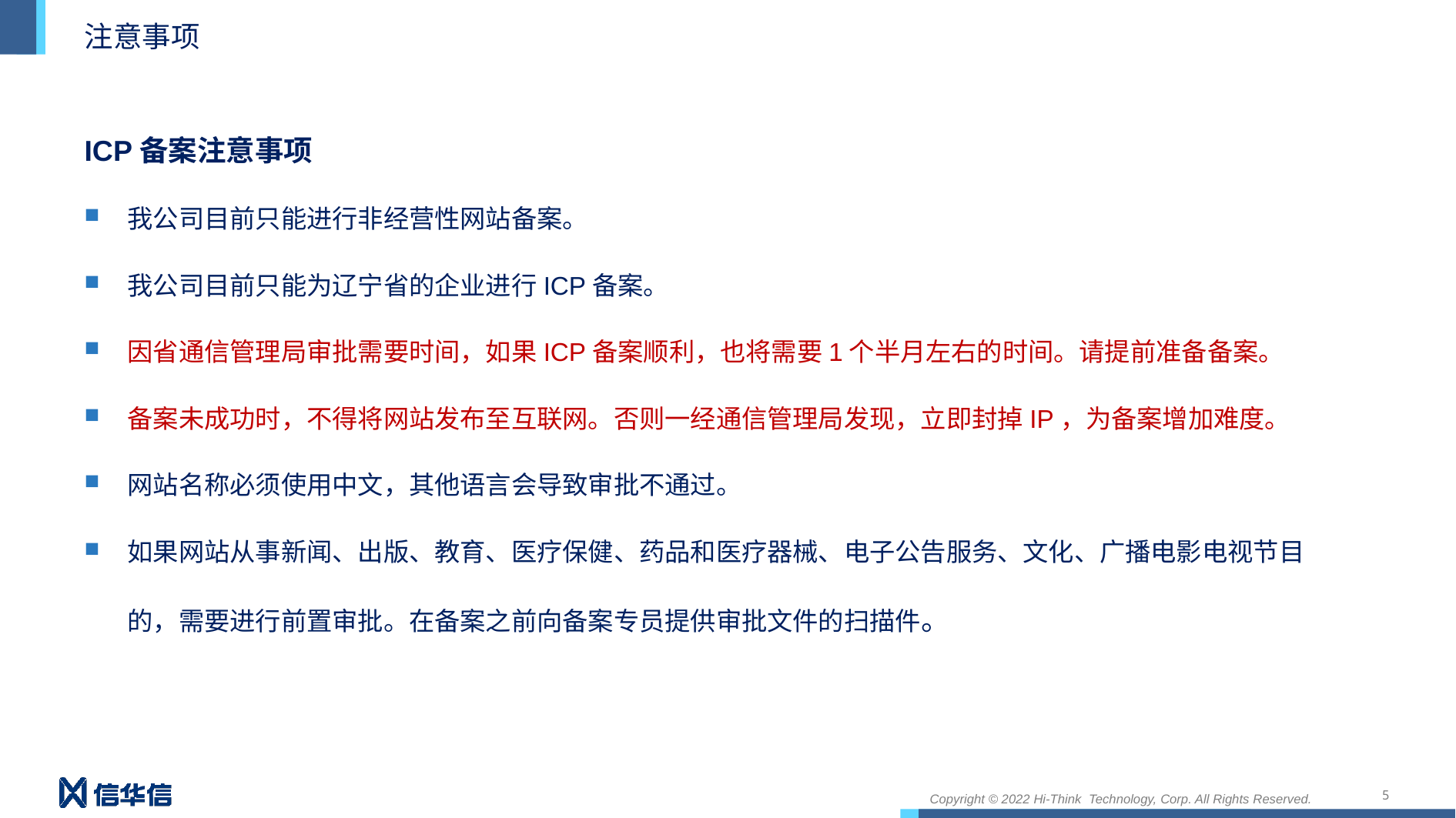

# 注意事项
ICP备案注意事项
我公司目前只能进行非经营性网站备案。
我公司目前只能为辽宁省的企业进行ICP备案。
因省通信管理局审批需要时间，如果ICP备案顺利，也将需要1个半月左右的时间。请提前准备备案。
备案未成功时，不得将网站发布至互联网。否则一经通信管理局发现，立即封掉IP，为备案增加难度。
网站名称必须使用中文，其他语言会导致审批不通过。
如果网站从事新闻、出版、教育、医疗保健、药品和医疗器械、电子公告服务、文化、广播电影电视节目的，需要进行前置审批。在备案之前向备案专员提供审批文件的扫描件。

5